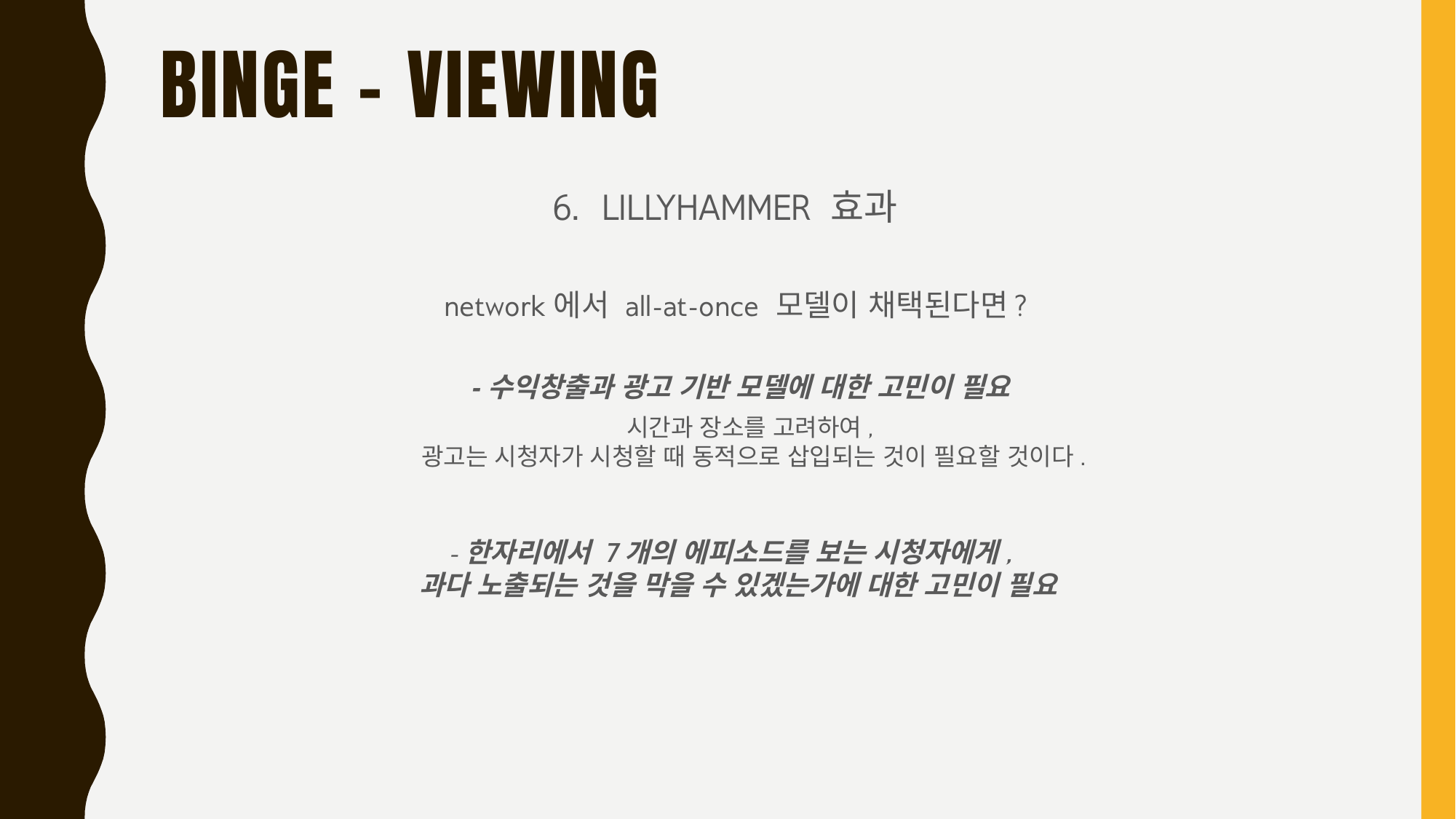

# Binge - viewing
6.  LILLYHAMMER 효과

network에서 all-at-once 모델이 채택된다면?
-수익창출과 광고 기반 모델에 대한 고민이 필요
시간과 장소를 고려하여,
광고는 시청자가 시청할 때 동적으로 삽입되는 것이 필요할 것이다.
-한자리에서 7개의 에피소드를 보는 시청자에게,
과다 노출되는 것을 막을 수 있겠는가에 대한 고민이 필요